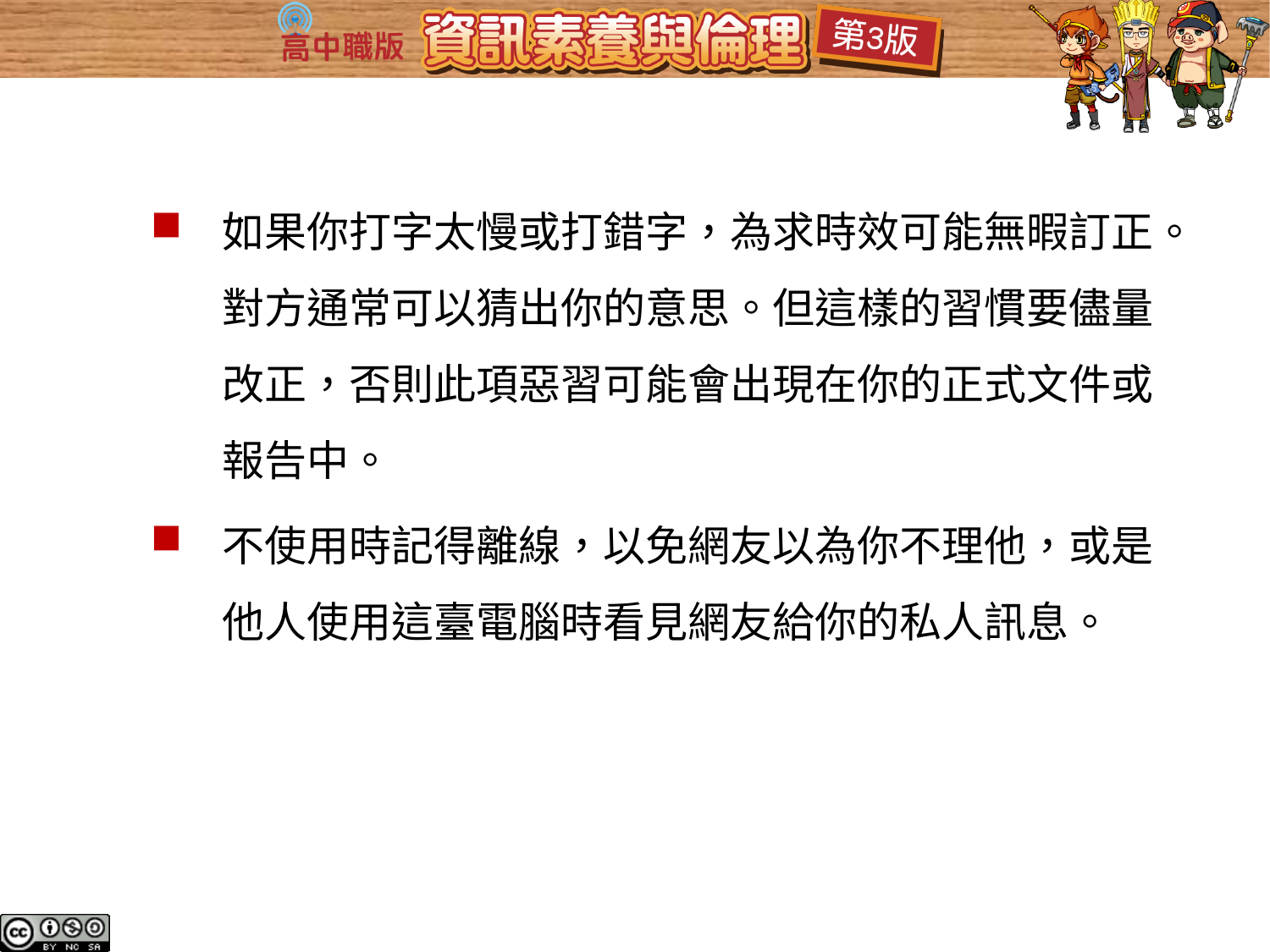

如果你打字太慢或打錯字，為求時效可能無暇訂正。對方通常可以猜出你的意思。但這樣的習慣要儘量改正，否則此項惡習可能會出現在你的正式文件或報告中。
不使用時記得離線，以免網友以為你不理他，或是他人使用這臺電腦時看見網友給你的私人訊息。